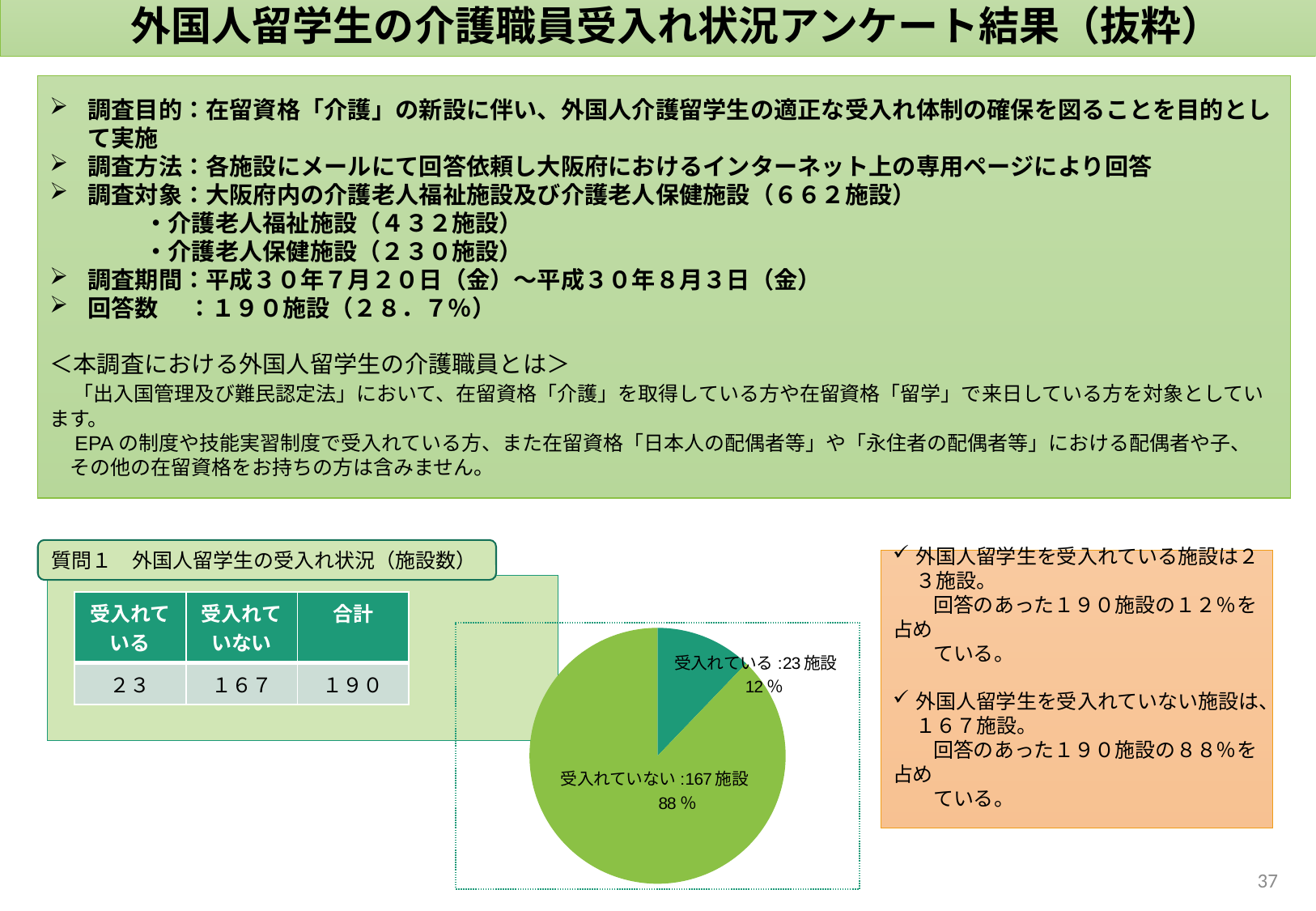

# 外国人留学生の介護職員受入れ状況アンケート結果（抜粋）
調査目的：在留資格「介護」の新設に伴い、外国人介護留学生の適正な受入れ体制の確保を図ることを目的として実施
調査方法：各施設にメールにて回答依頼し大阪府におけるインターネット上の専用ページにより回答
調査対象：大阪府内の介護老人福祉施設及び介護老人保健施設（６６２施設）
　　　　・介護老人福祉施設（４３２施設）
　　　　・介護老人保健施設（２３０施設）
調査期間：平成３０年７月２０日（金）～平成３０年８月３日（金）
回答数　 ：１９０施設（２８．７％）

＜本調査における外国人留学生の介護職員とは＞
　「出入国管理及び難民認定法」において、在留資格「介護」を取得している方や在留資格「留学」で来日している方を対象としています。
　EPAの制度や技能実習制度で受入れている方、また在留資格「日本人の配偶者等」や「永住者の配偶者等」における配偶者や子、
　その他の在留資格をお持ちの方は含みません。
質問１　外国人留学生の受入れ状況（施設数）

外国人留学生を受入れている施設は２３施設。
　　回答のあった１９０施設の１２％を占め
　　ている。

外国人留学生を受入れていない施設は、１６７施設。
　　回答のあった１９０施設の８８％を占め
　　ている。

| 受入れている | 受入れていない | 合計 |
| --- | --- | --- |
| ２３ | １６７ | １９０ |

### Chart

| Category | 施設数 | ％ |
|---|---|---|
| 受入れている | 23.0 | 12.16931216931217 |
| 受入れていない | 166.0 | 87.83068783068782 |
37